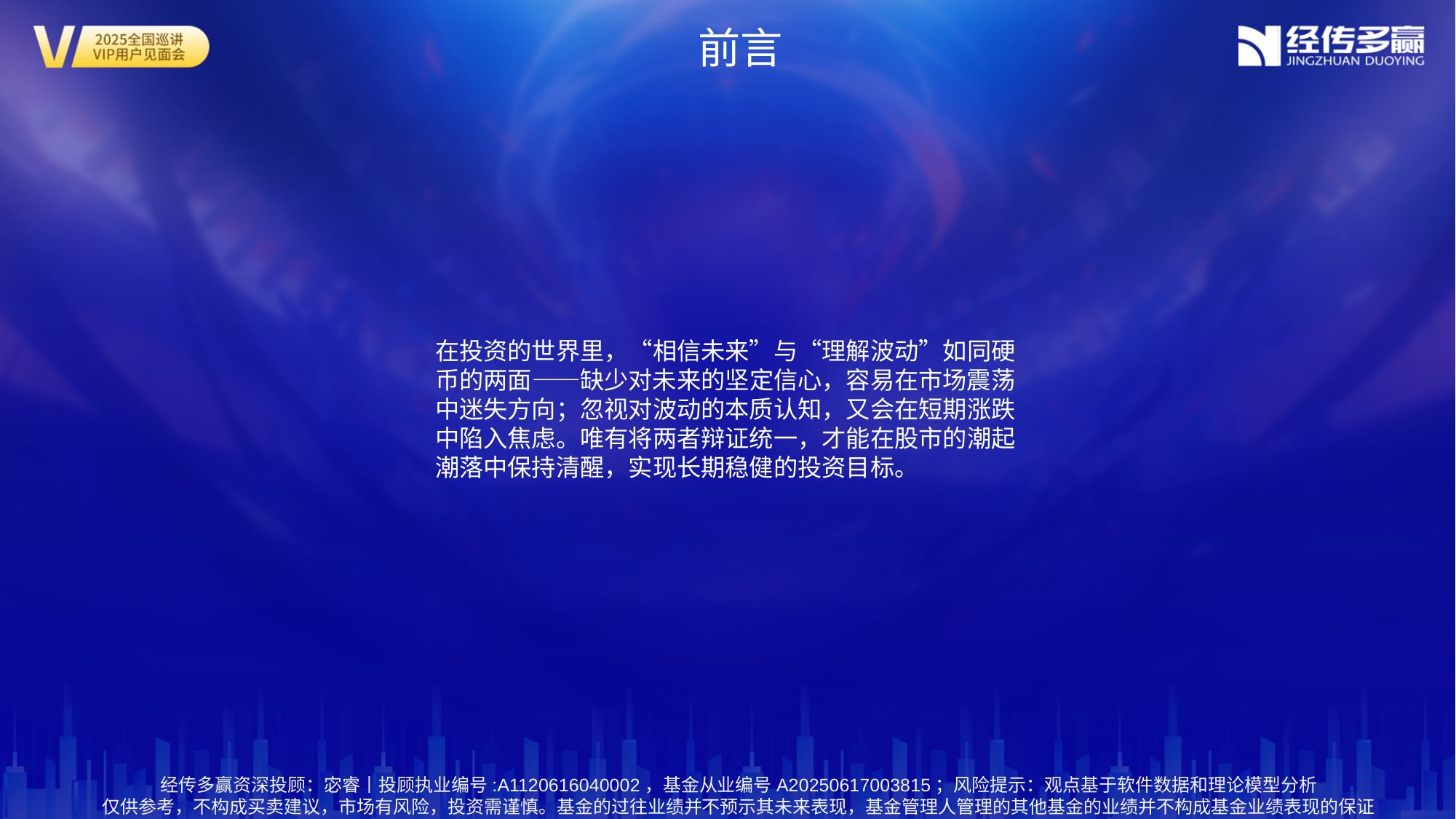

前言
在投资的世界里，“相信未来”与“理解波动”如同硬币的两面——缺少对未来的坚定信心，容易在市场震荡中迷失方向；忽视对波动的本质认知，又会在短期涨跌中陷入焦虑。唯有将两者辩证统一，才能在股市的潮起潮落中保持清醒，实现长期稳健的投资目标。